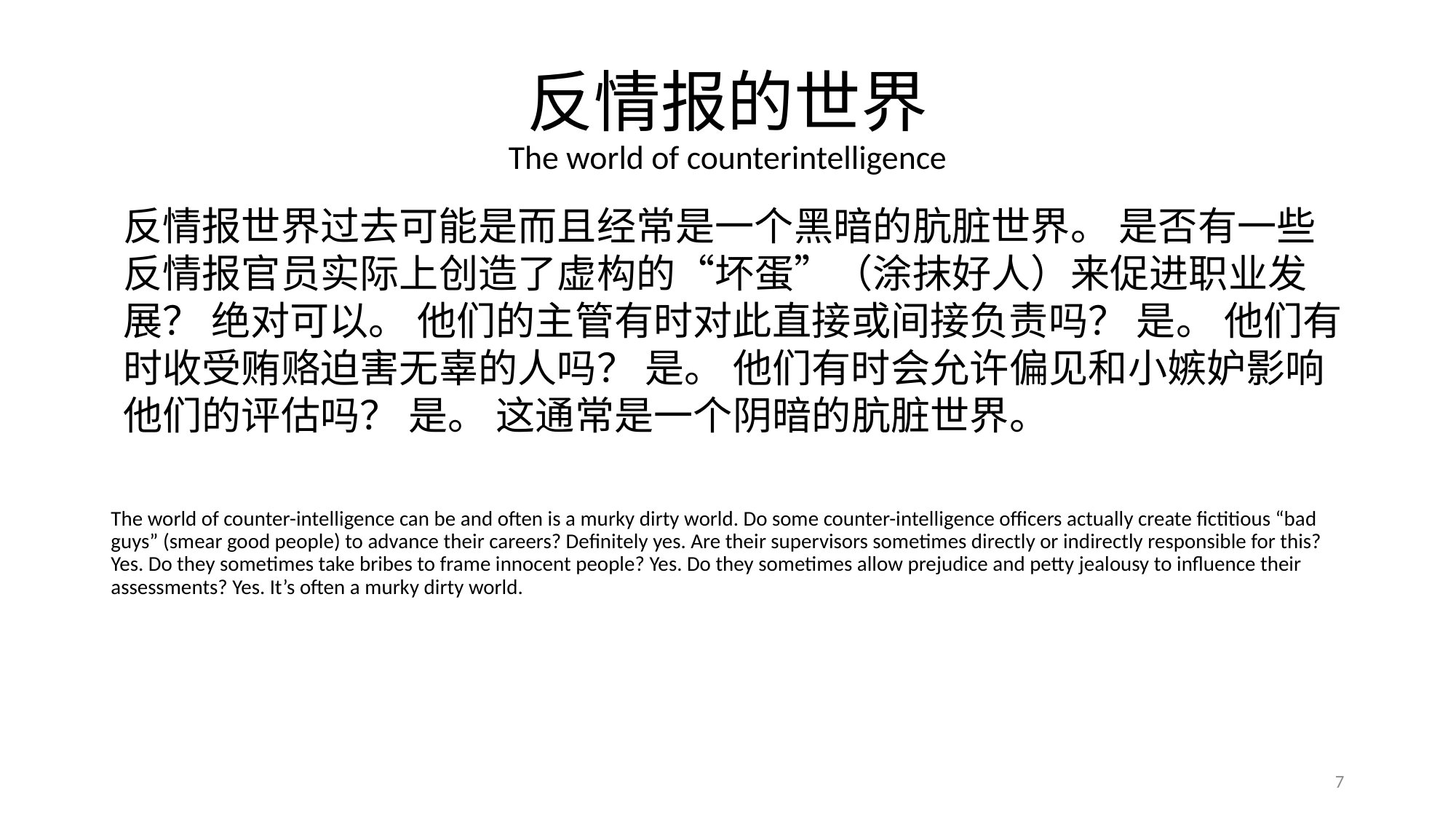

# 反情报的世界 The world of counterintelligence
反情报世界过去可能是而且经常是一个黑暗的肮脏世界。 是否有一些反情报官员实际上创造了虚构的“坏蛋”（涂抹好人）来促进职业发展？ 绝对可以。 他们的主管有时对此直接或间接负责吗？ 是。 他们有时收受贿赂迫害无辜的人吗？ 是。 他们有时会允许偏见和小嫉妒影响他们的评估吗？ 是。 这通常是一个阴暗的肮脏世界。
The world of counter-intelligence can be and often is a murky dirty world. Do some counter-intelligence officers actually create fictitious “bad guys” (smear good people) to advance their careers? Definitely yes. Are their supervisors sometimes directly or indirectly responsible for this? Yes. Do they sometimes take bribes to frame innocent people? Yes. Do they sometimes allow prejudice and petty jealousy to influence their assessments? Yes. It’s often a murky dirty world.

7